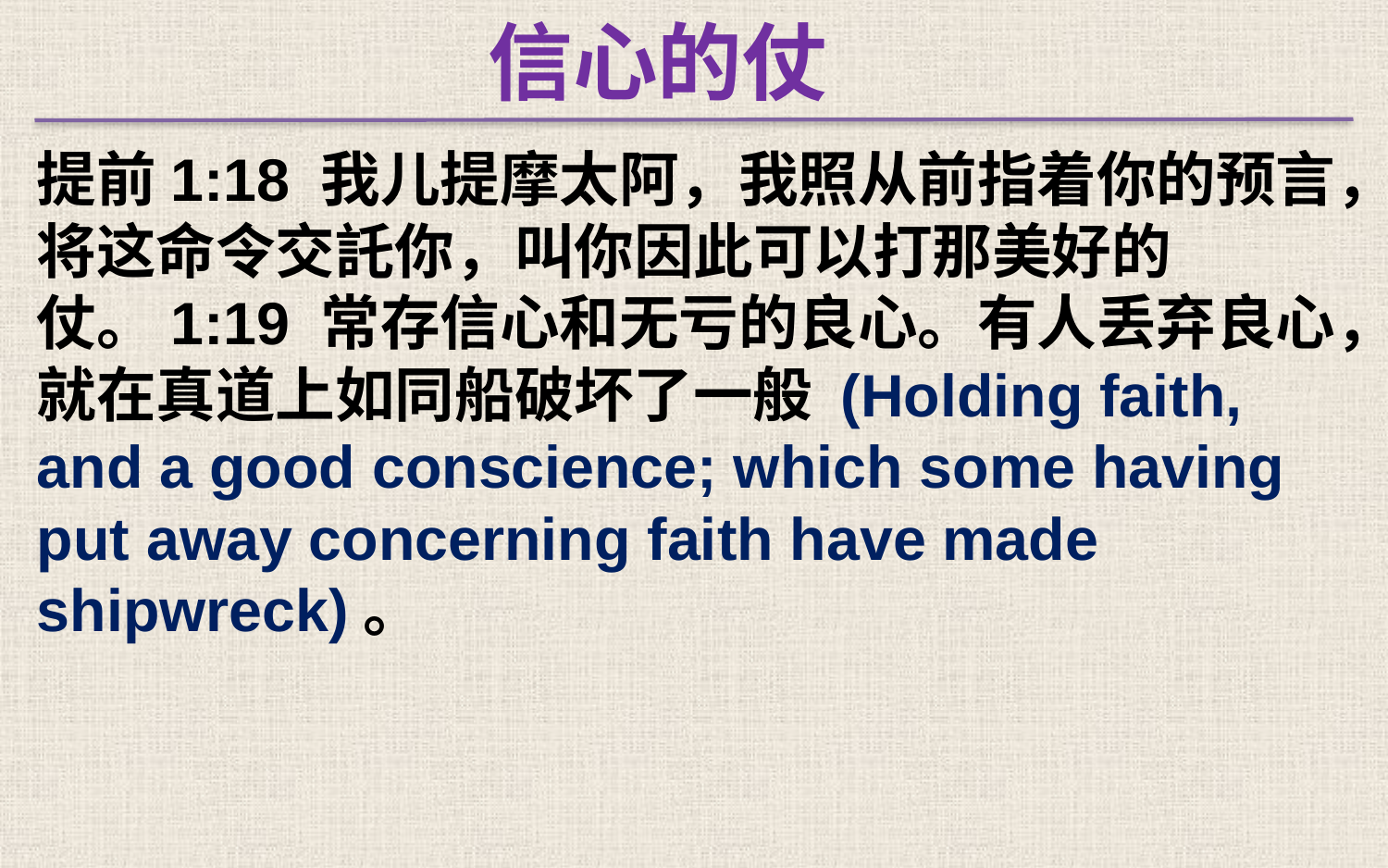

信心的仗
提前1:18 我儿提摩太阿，我照从前指着你的预言，将这命令交託你，叫你因此可以打那美好的仗。1:19 常存信心和无亏的良心。有人丢弃良心，就在真道上如同船破坏了一般 (Holding faith, and a good conscience; which some having put away concerning faith have made shipwreck)。